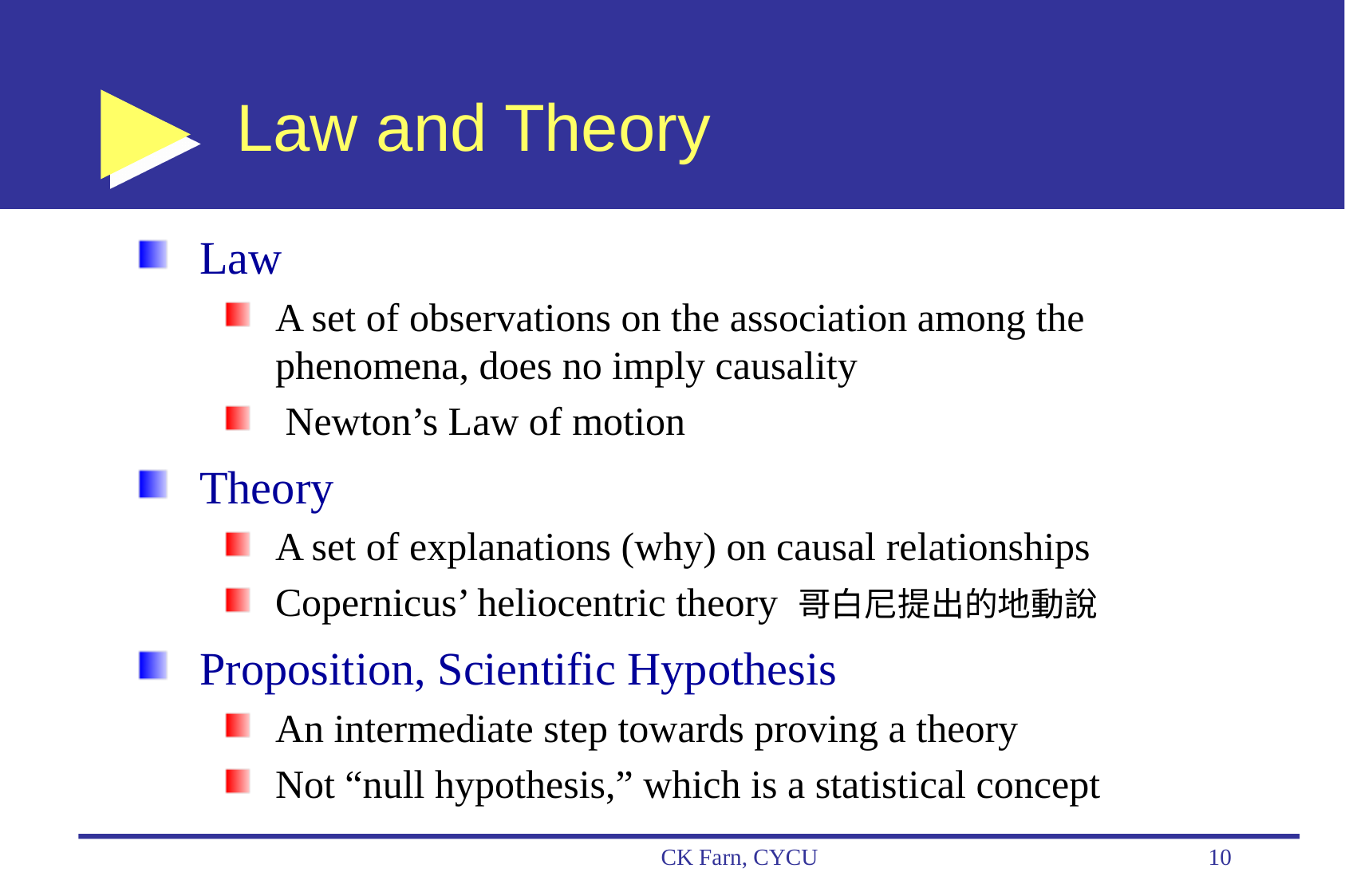

# Law and Theory
Law
A set of observations on the association among the phenomena, does no imply causality
 Newton’s Law of motion
Theory
A set of explanations (why) on causal relationships
Copernicus’ heliocentric theory 哥白尼提出的地動說
Proposition, Scientific Hypothesis
An intermediate step towards proving a theory
Not “null hypothesis,” which is a statistical concept
CK Farn, CYCU
10